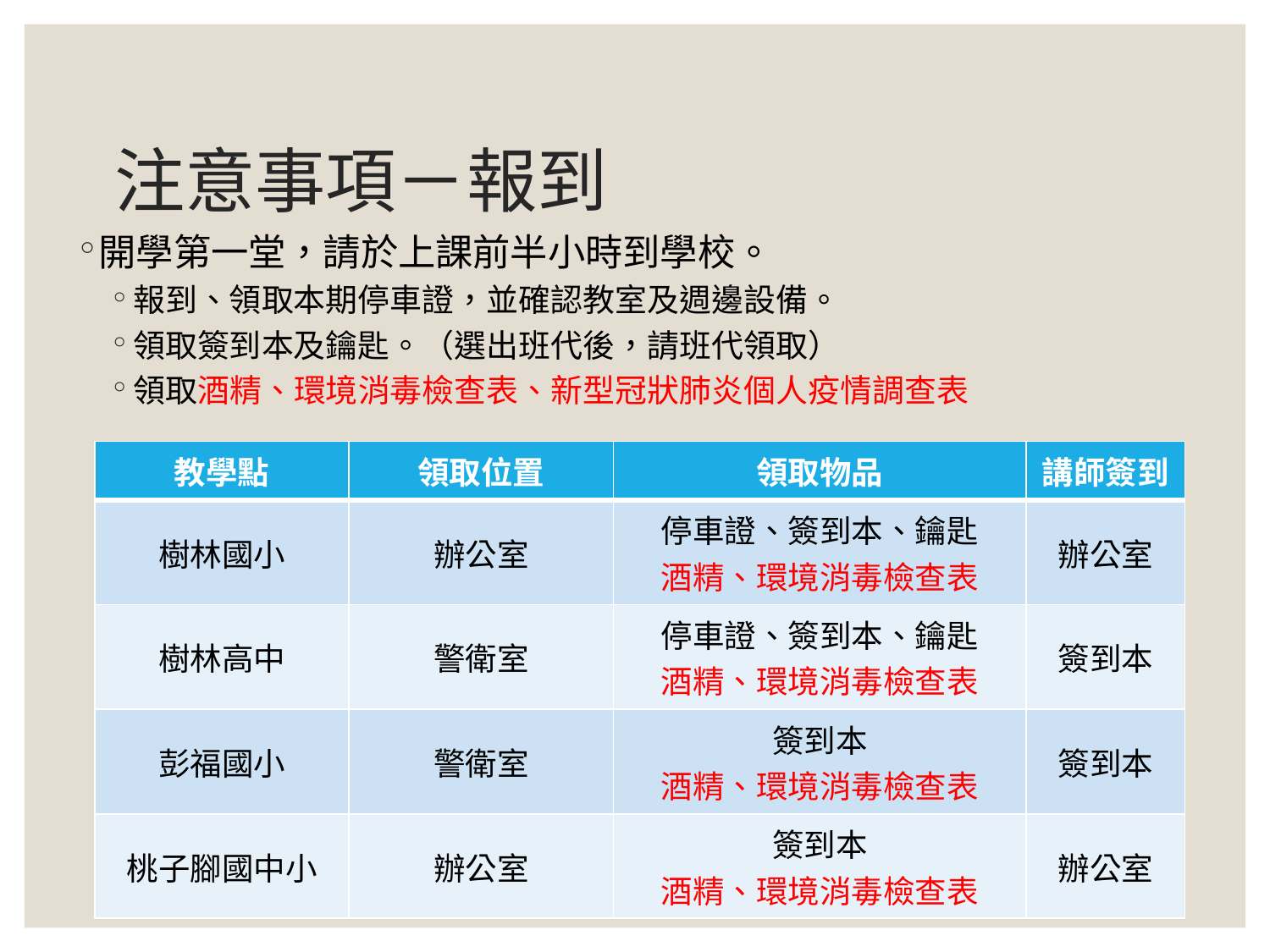

# 注意事項－報到
開學第一堂，請於上課前半小時到學校。
報到、領取本期停車證，並確認教室及週邊設備。
領取簽到本及鑰匙。（選出班代後，請班代領取）
領取酒精、環境消毒檢查表、新型冠狀肺炎個人疫情調查表

| 教學點 | 領取位置 | 領取物品 | 講師簽到 |
| --- | --- | --- | --- |
| 樹林國小 | 辦公室 | 停車證、簽到本、鑰匙 酒精、環境消毒檢查表 | 辦公室 |
| 樹林高中 | 警衛室 | 停車證、簽到本、鑰匙 酒精、環境消毒檢查表 | 簽到本 |
| 彭福國小 | 警衛室 | 簽到本 酒精、環境消毒檢查表 | 簽到本 |
| 桃子腳國中小 | 辦公室 | 簽到本 酒精、環境消毒檢查表 | 辦公室 |